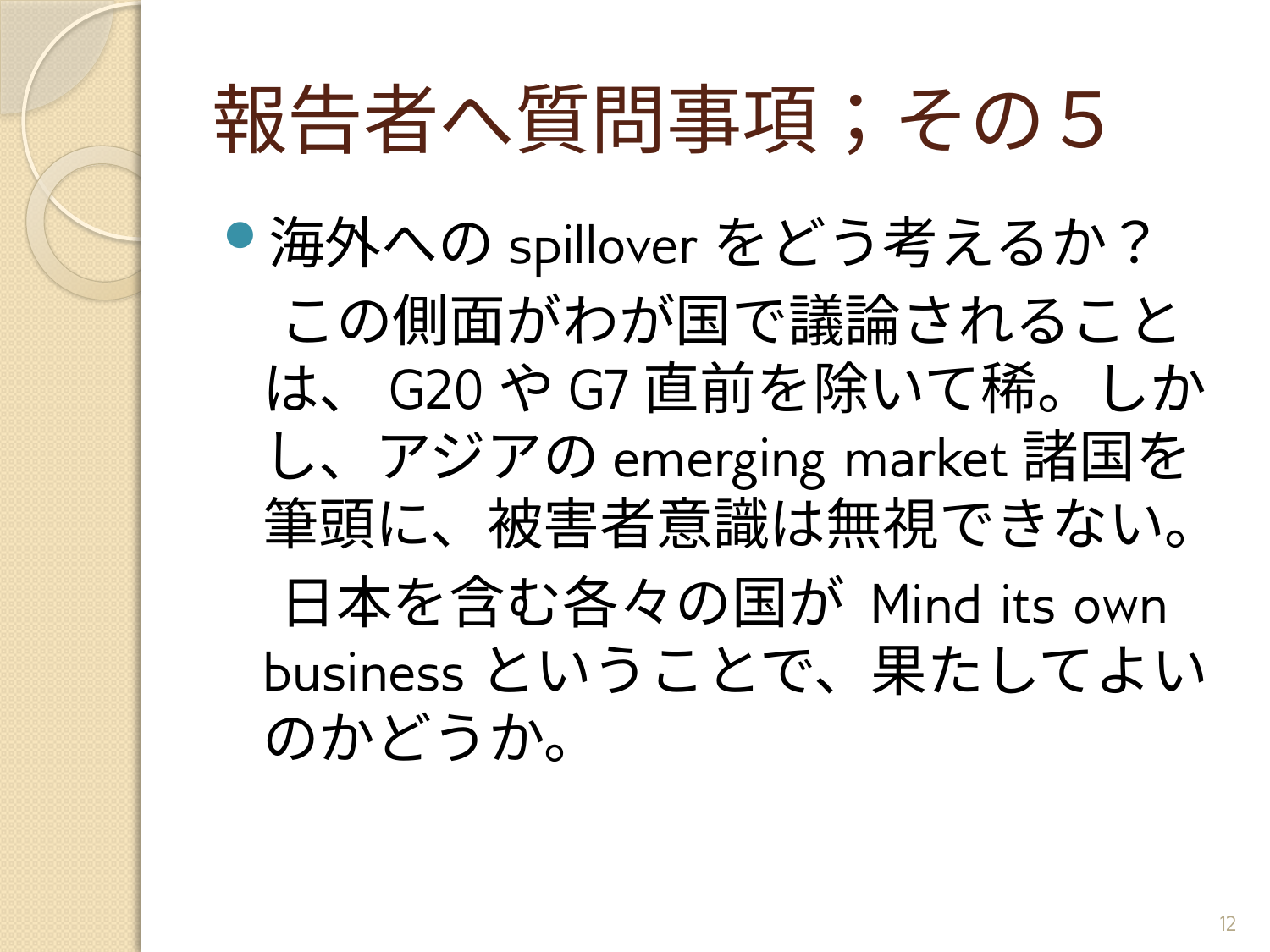

# 報告者へ質問事項；その５
海外へのspilloverをどう考えるか？
　この側面がわが国で議論されることは、G20やG7直前を除いて稀。しかし、アジアのemerging market諸国を筆頭に、被害者意識は無視できない。
　日本を含む各々の国が Mind its own businessということで、果たしてよいのかどうか。
12